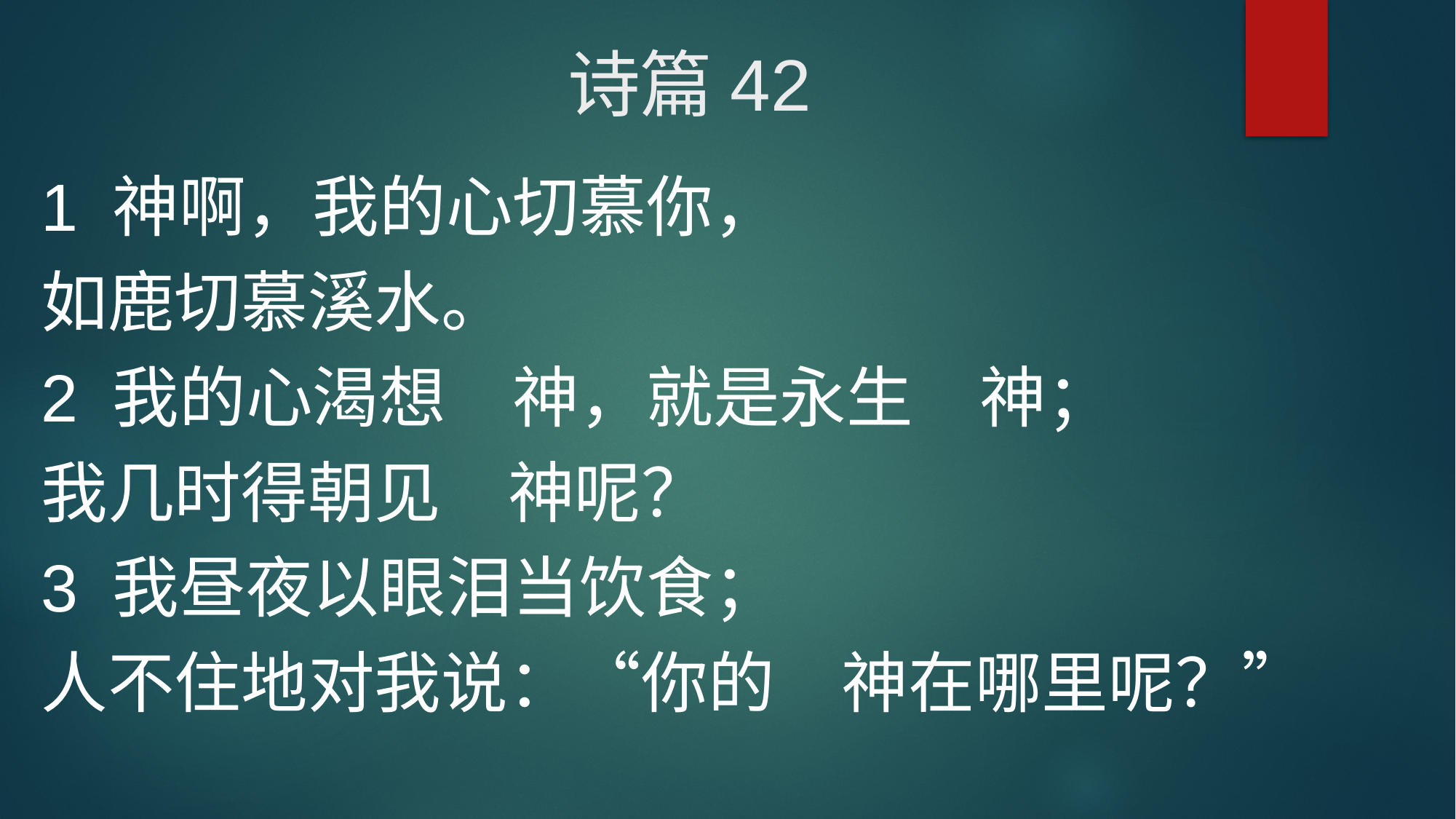

# 诗篇42
1 神啊，我的心切慕你，
如鹿切慕溪水。
2 我的心渴想　神，就是永生　神；
我几时得朝见　神呢？
3 我昼夜以眼泪当饮食；
人不住地对我说：“你的　神在哪里呢？”